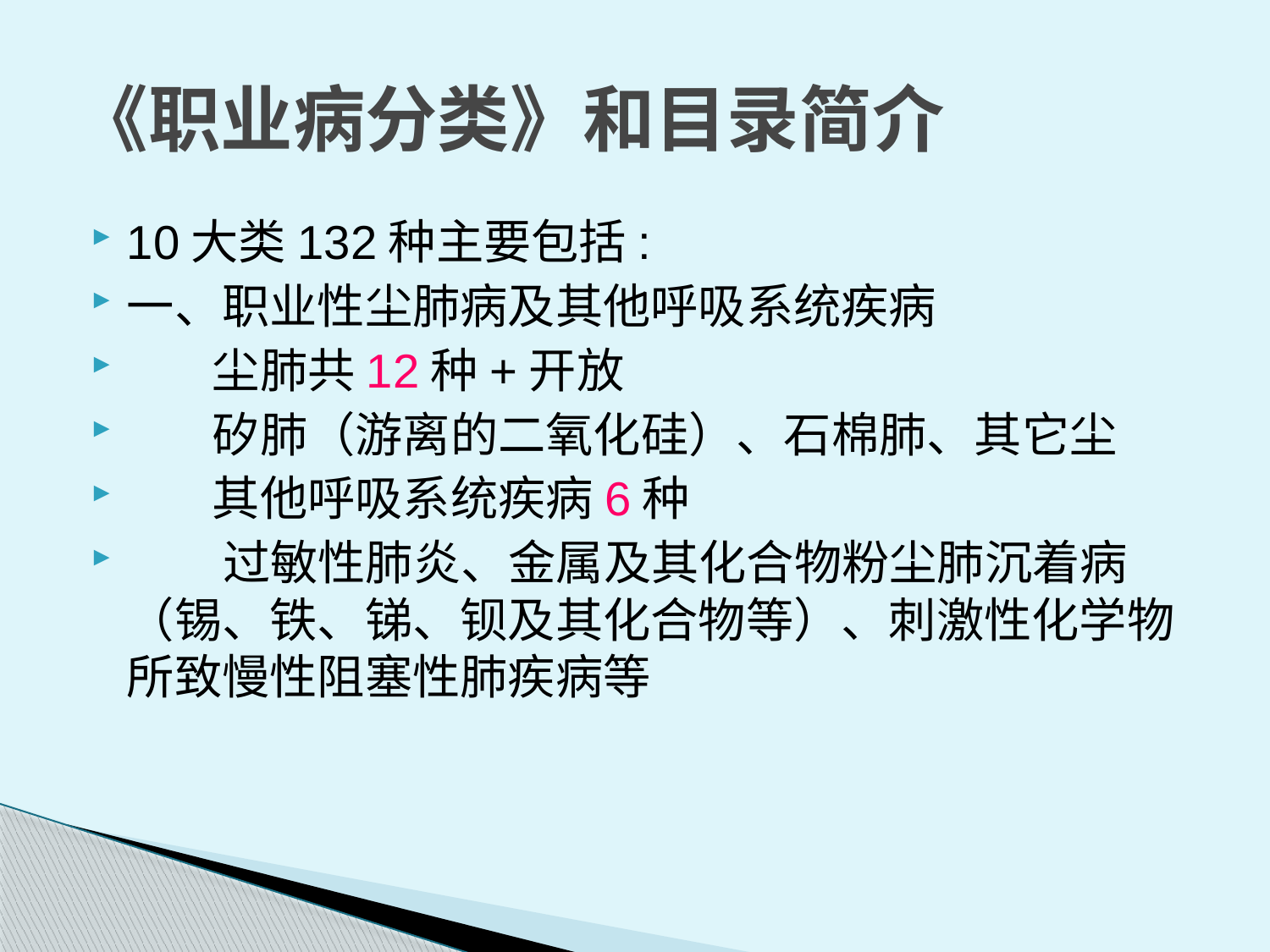

# 《职业病分类》和目录简介
10大类132种主要包括:
一、职业性尘肺病及其他呼吸系统疾病
       尘肺共12种+开放
       矽肺（游离的二氧化硅）、石棉肺、其它尘
       其他呼吸系统疾病6种
        过敏性肺炎、金属及其化合物粉尘肺沉着病（锡、铁、锑、钡及其化合物等）、刺激性化学物所致慢性阻塞性肺疾病等